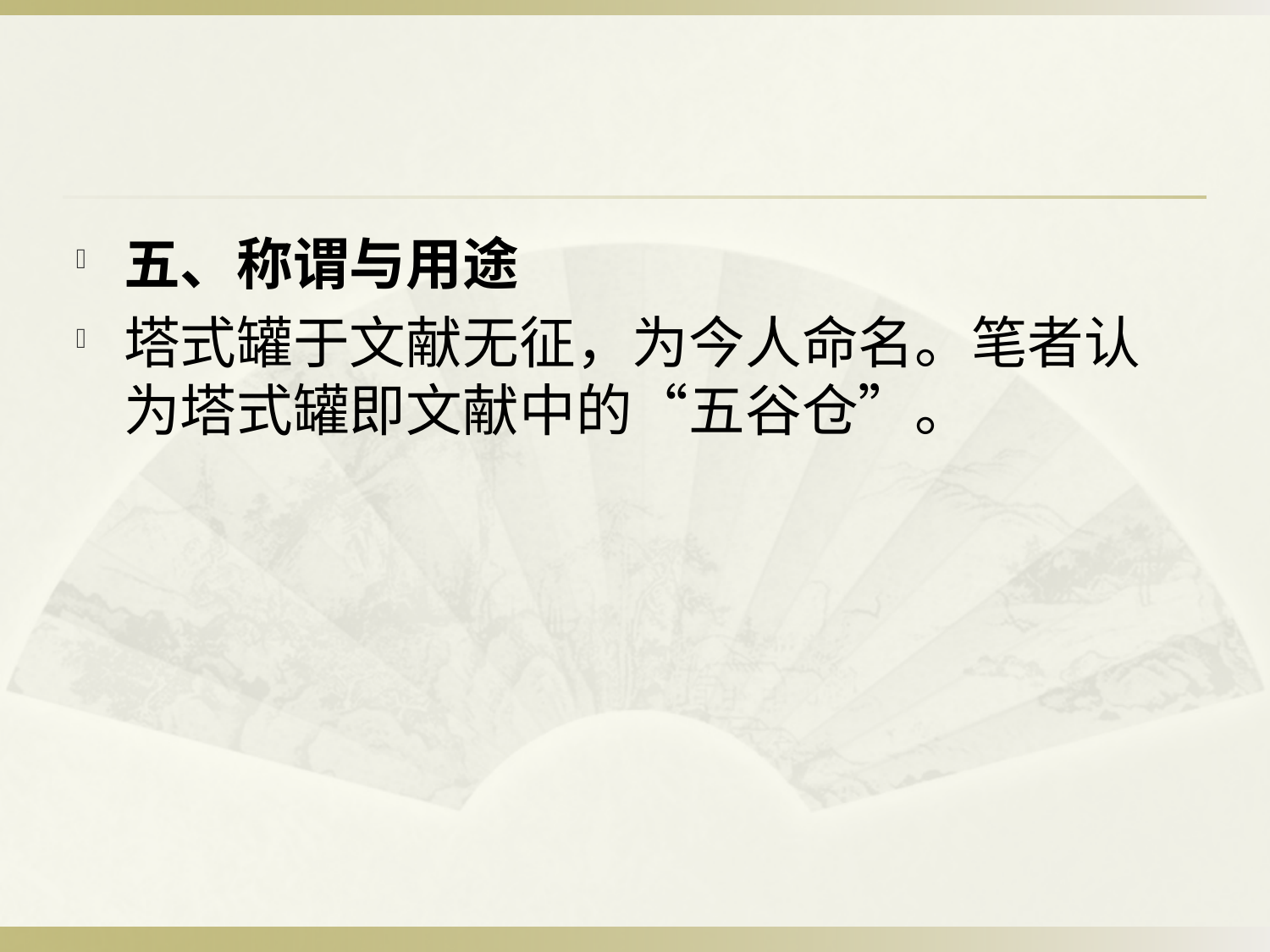

#
五、称谓与用途
塔式罐于文献无征，为今人命名。笔者认为塔式罐即文献中的“五谷仓”。